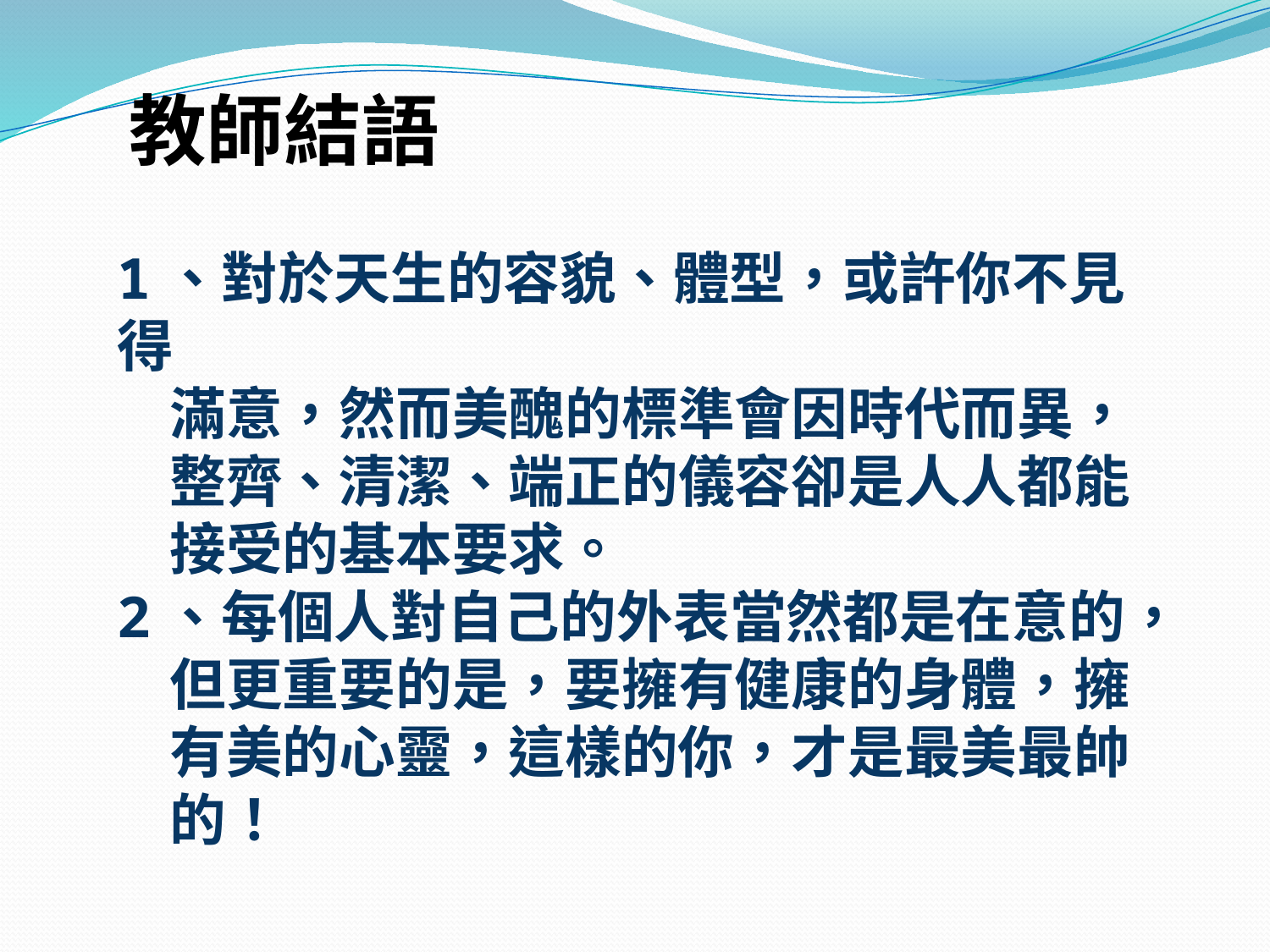

教師結語
1、對於天生的容貌、體型，或許你不見得
   滿意，然而美醜的標準會因時代而異，
   整齊、清潔、端正的儀容卻是人人都能
   接受的基本要求。
2、每個人對自己的外表當然都是在意的，
   但更重要的是，要擁有健康的身體，擁
   有美的心靈，這樣的你，才是最美最帥
   的！